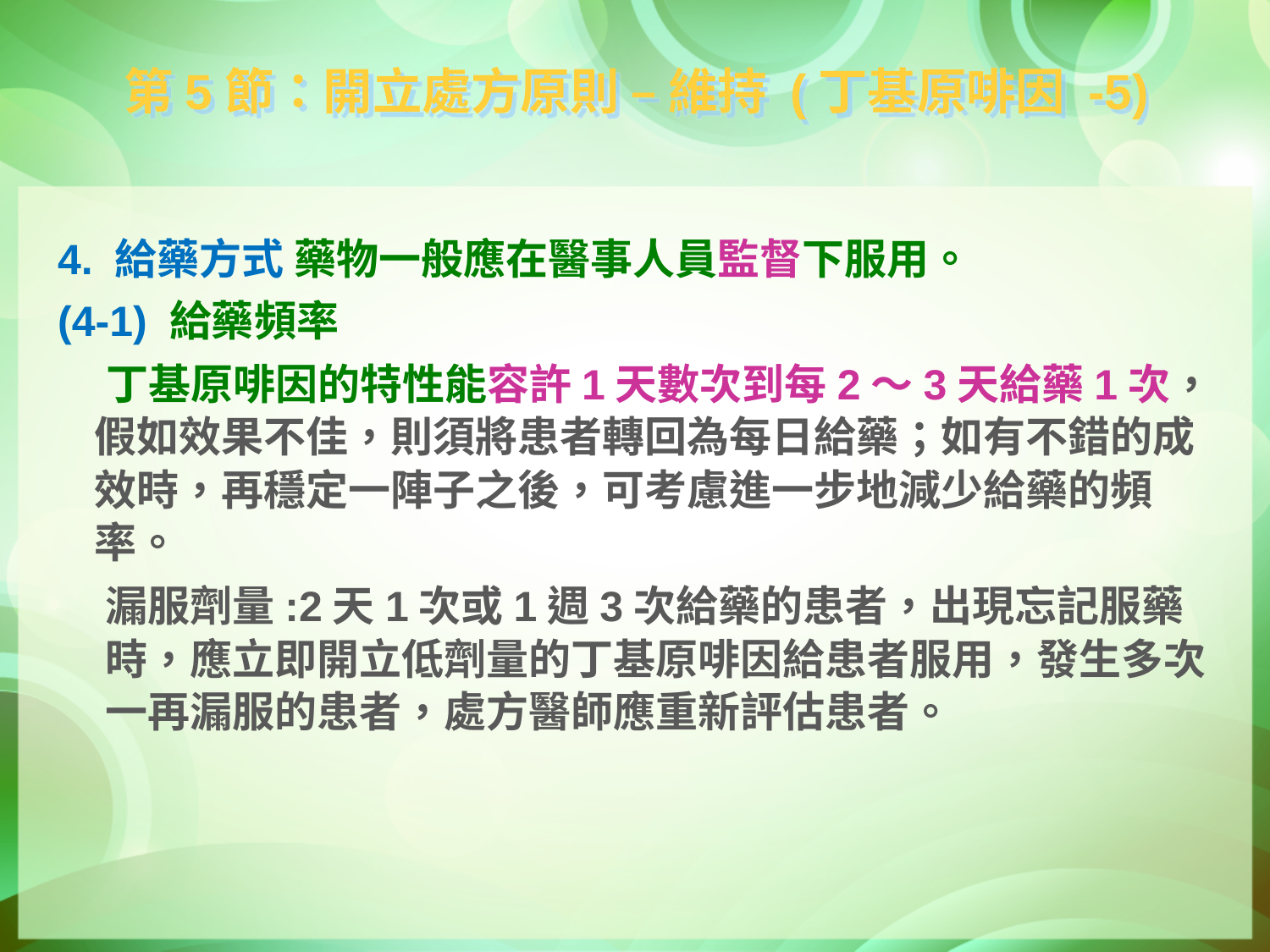

第5節：開立處方原則 – 維持 (丁基原啡因 -5)
4. 給藥方式 藥物一般應在醫事人員監督下服用。
(4-1) 給藥頻率
    丁基原啡因的特性能容許1天數次到每2～3天給藥1次，假如效果不佳，則須將患者轉回為每日給藥；如有不錯的成效時，再穩定一陣子之後，可考慮進一步地減少給藥的頻率。
	漏服劑量:2天1次或1週3次給藥的患者，出現忘記服藥時，應立即開立低劑量的丁基原啡因給患者服用，發生多次一再漏服的患者，處方醫師應重新評估患者。